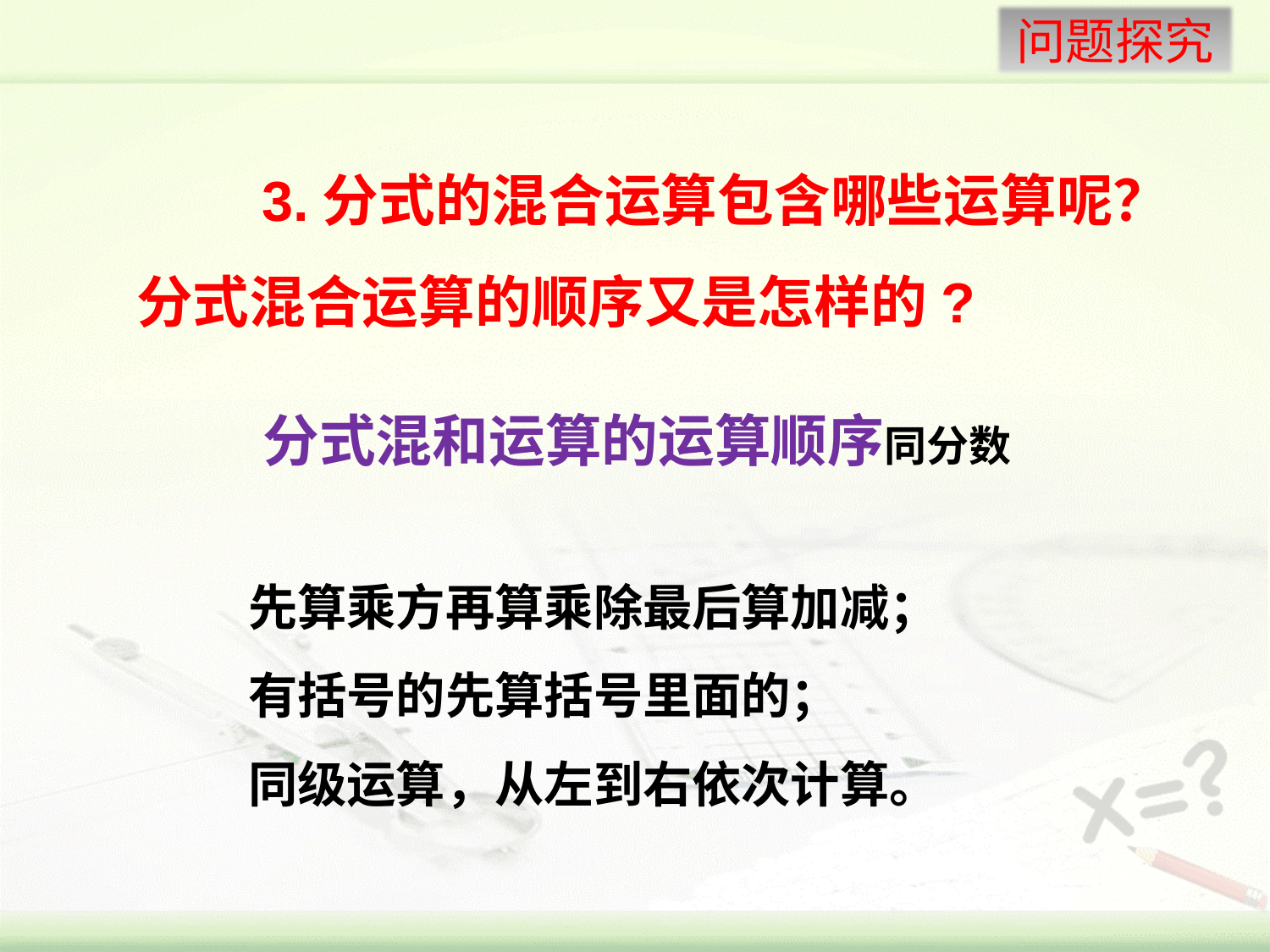

3.分式的混合运算包含哪些运算呢？分式混合运算的顺序又是怎样的?
分式混和运算的运算顺序同分数
先算乘方再算乘除最后算加减；
有括号的先算括号里面的；
同级运算，从左到右依次计算。